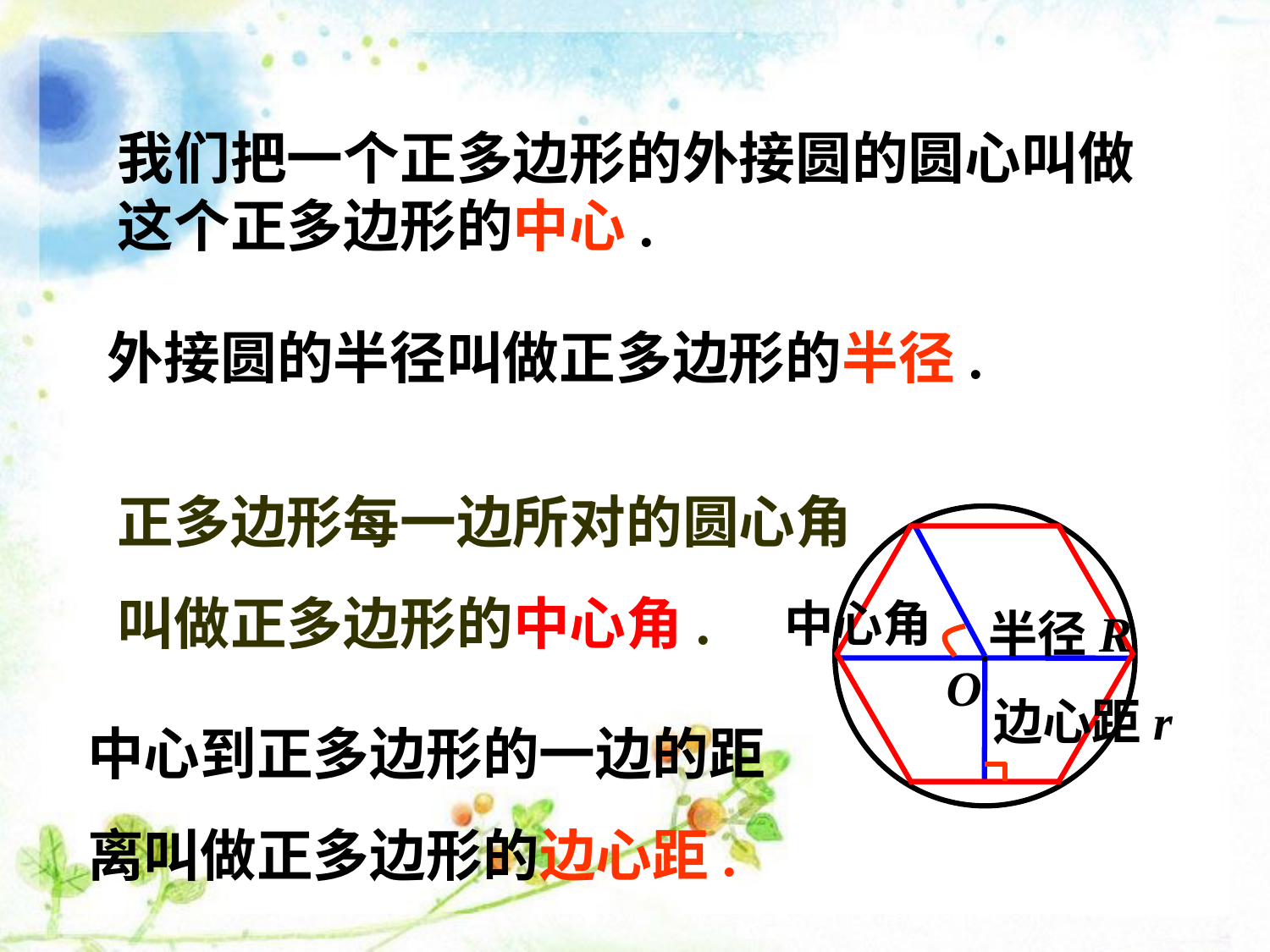

我们把一个正多边形的外接圆的圆心叫做这个正多边形的中心.
外接圆的半径叫做正多边形的半径.
正多边形每一边所对的圆心角叫做正多边形的中心角.
·

中心角
半径R
边心距r

O

中心到正多边形的一边的距离叫做正多边形的边心距.